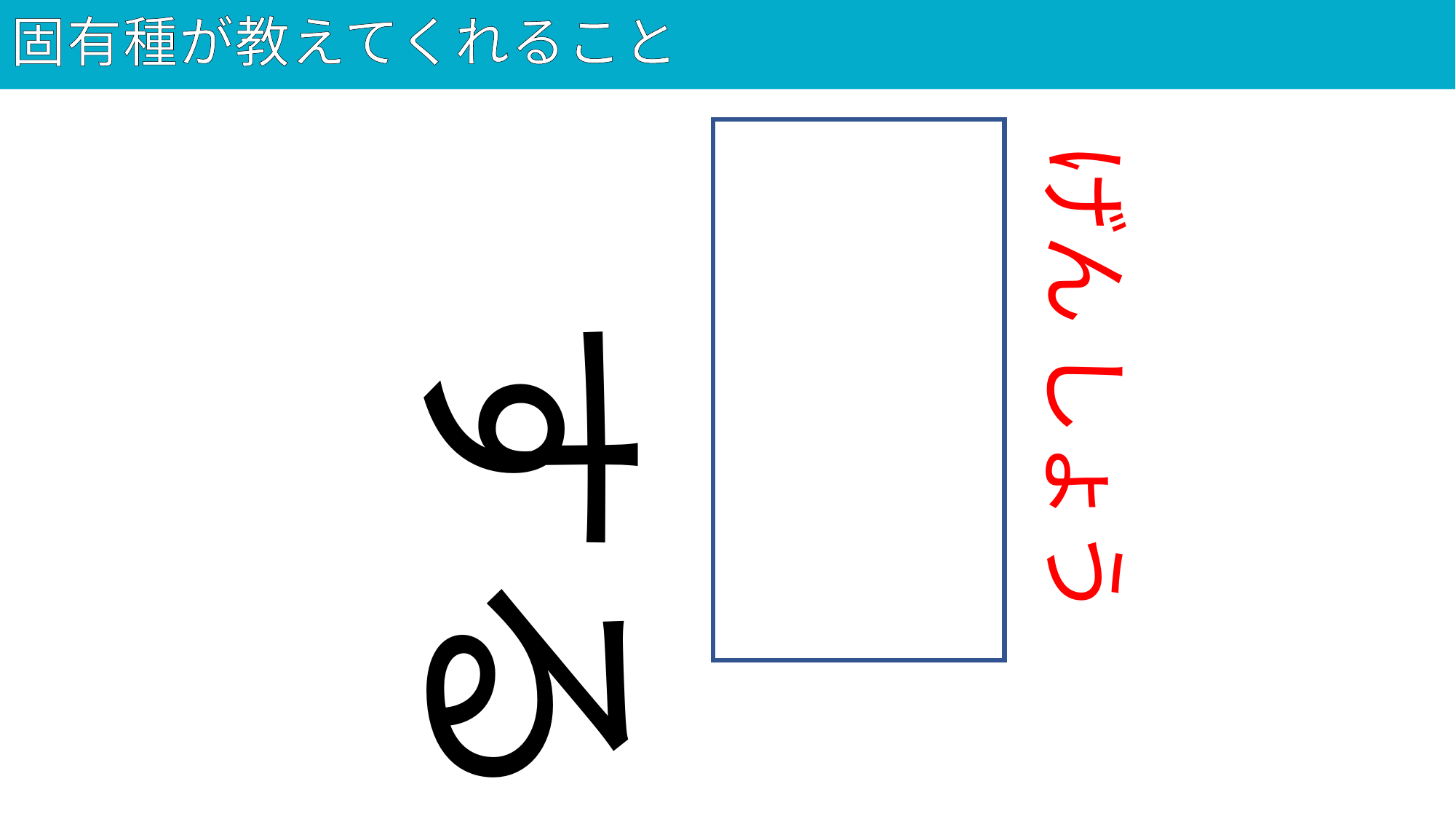

# 固有種が教えてくれること
37

減少
げん しょう
する